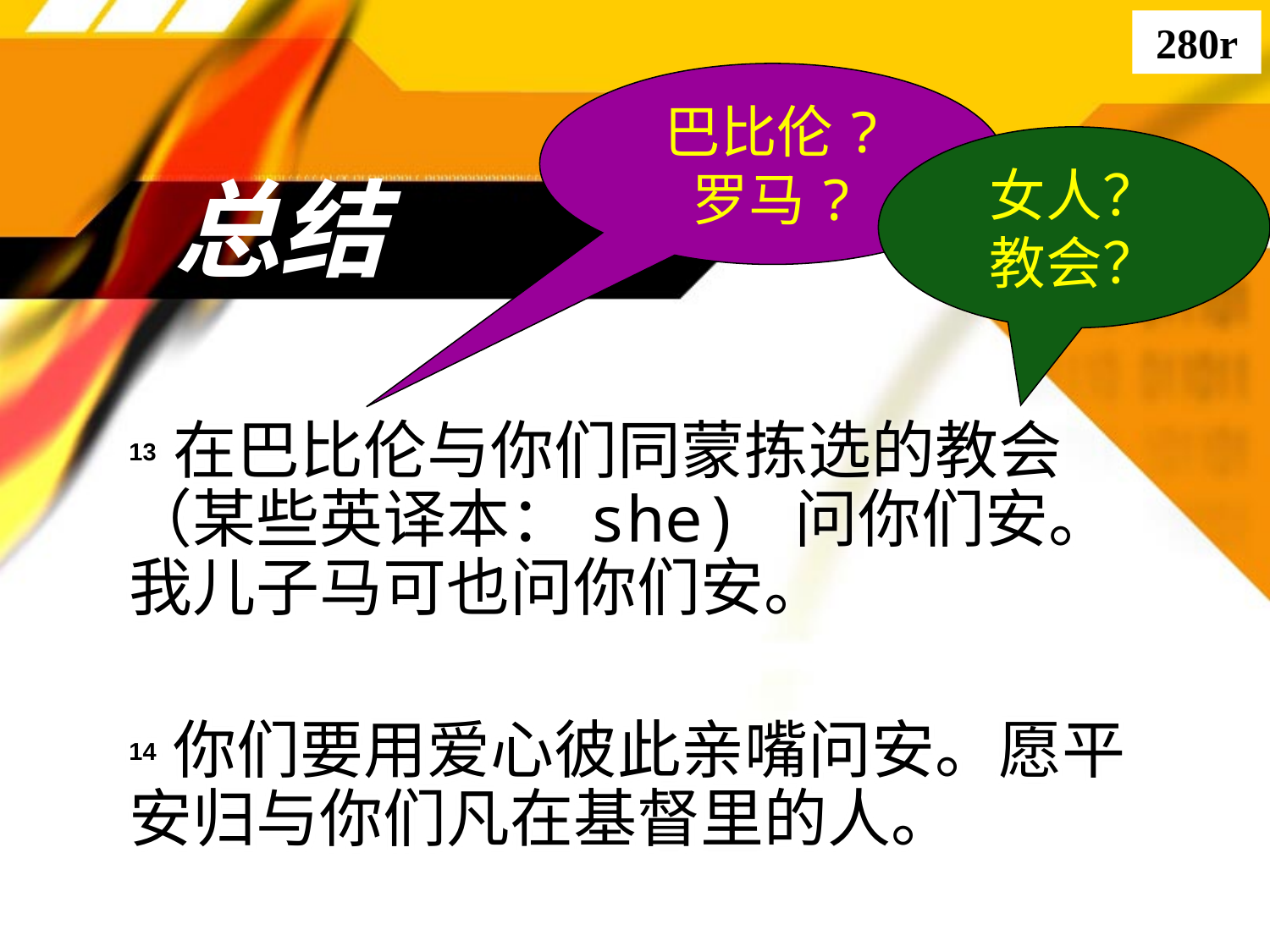

280r
巴比伦?
罗马?
女人？
教会？
# 总结
13 在巴比伦与你们同蒙拣选的教会（某些英译本：she) 问你们安。我儿子马可也问你们安。

14 你们要用爱心彼此亲嘴问安。愿平安归与你们凡在基督里的人。